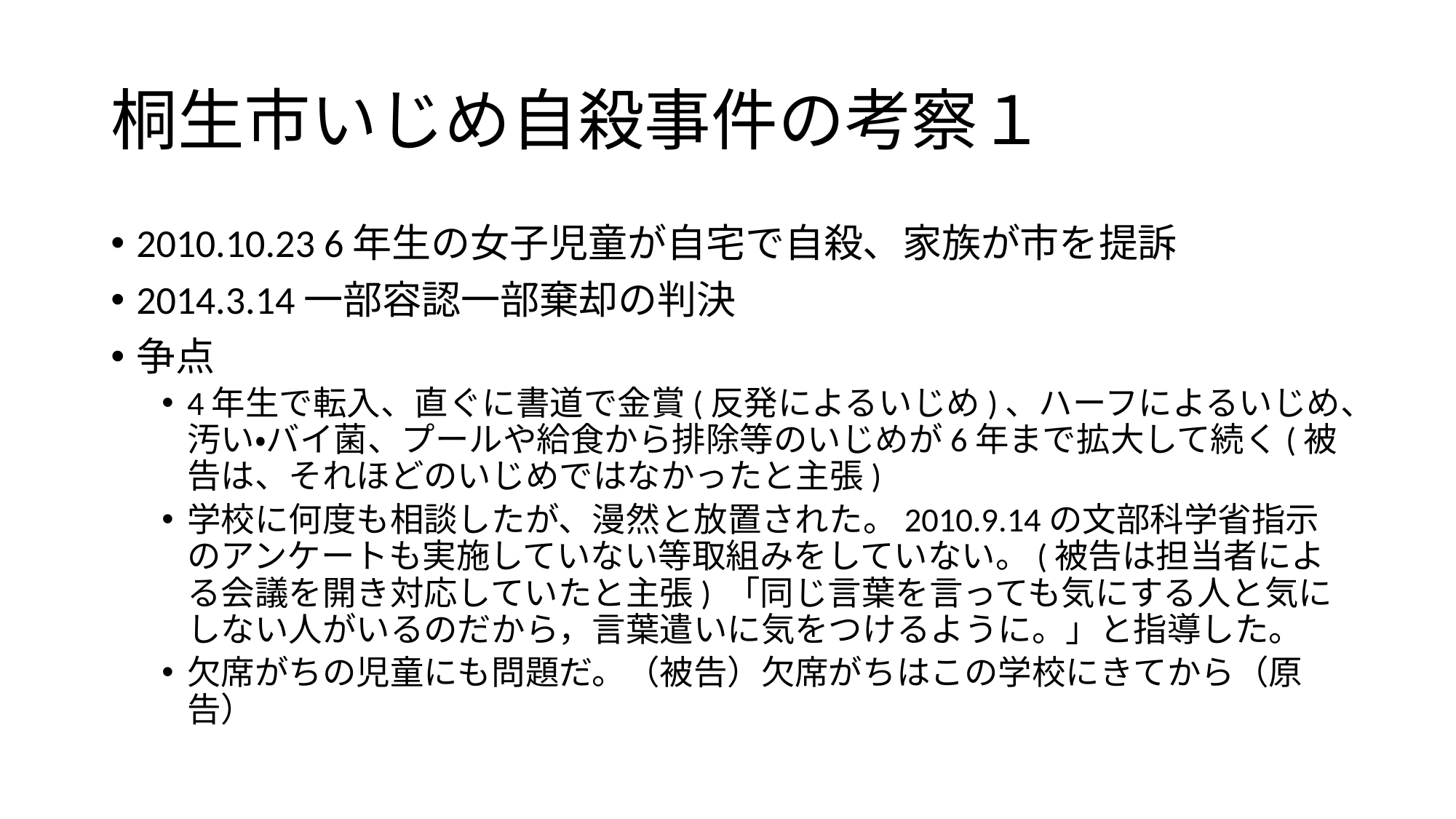

# 桐生市いじめ自殺事件の考察１
2010.10.23 6年生の女子児童が自宅で自殺、家族が市を提訴
2014.3.14一部容認一部棄却の判決
争点
4年生で転入、直ぐに書道で金賞(反発によるいじめ)、ハーフによるいじめ、汚い・バイ菌、プールや給食から排除等のいじめが6年まで拡大して続く(被告は、それほどのいじめではなかったと主張)
学校に何度も相談したが、漫然と放置された。2010.9.14の文部科学省指示のアンケートも実施していない等取組みをしていない。(被告は担当者による会議を開き対応していたと主張) 「同じ言葉を言っても気にする人と気にしない人がいるのだから，言葉遣いに気をつけるように。」と指導した。
欠席がちの児童にも問題だ。（被告）欠席がちはこの学校にきてから（原告）